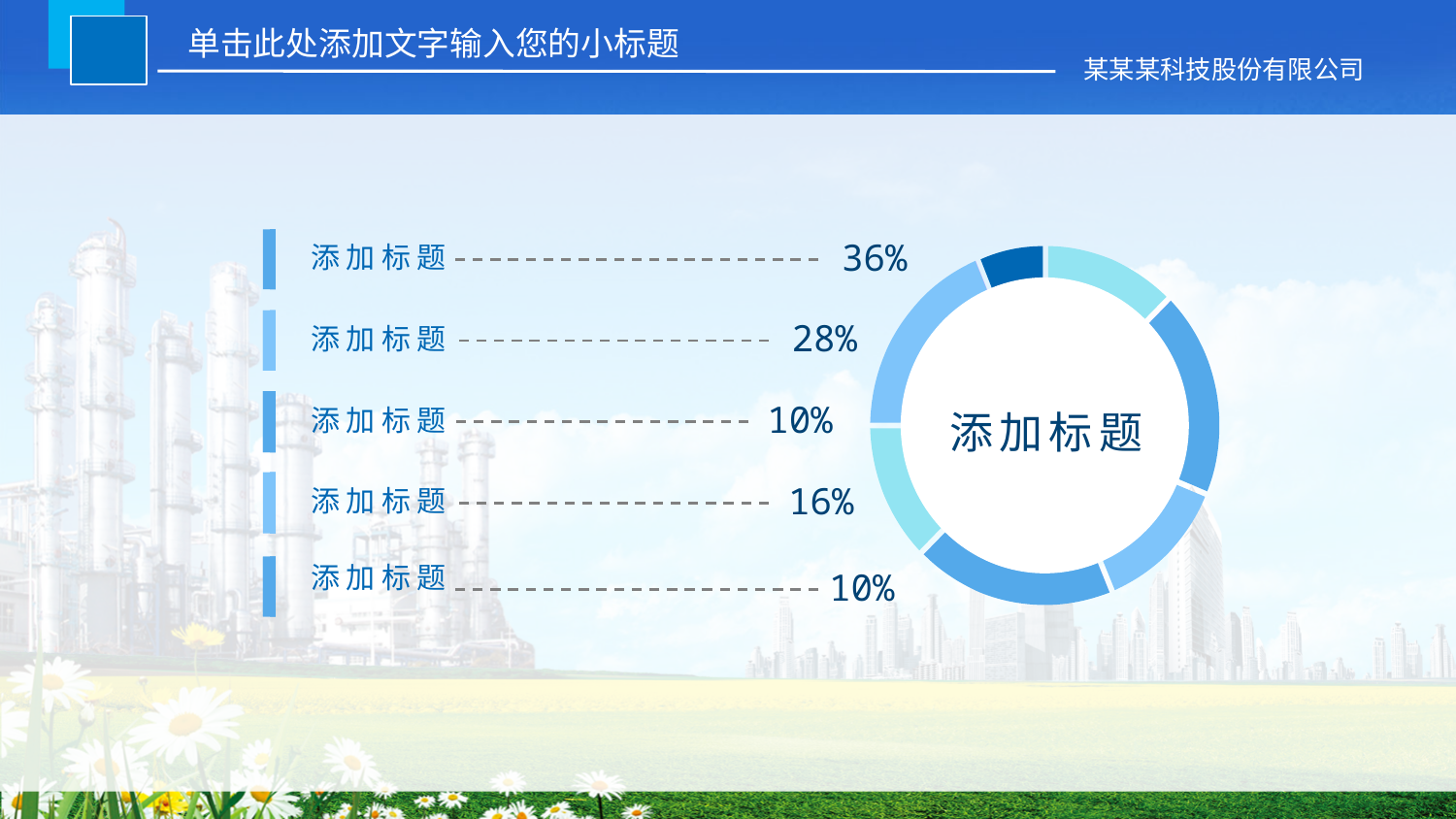

单击此处添加文字输入您的小标题
某某某科技股份有限公司
36%

添加标题

28%

添加标题
10%

添加标题
添加标题
16%

添加标题
添加标题

10%